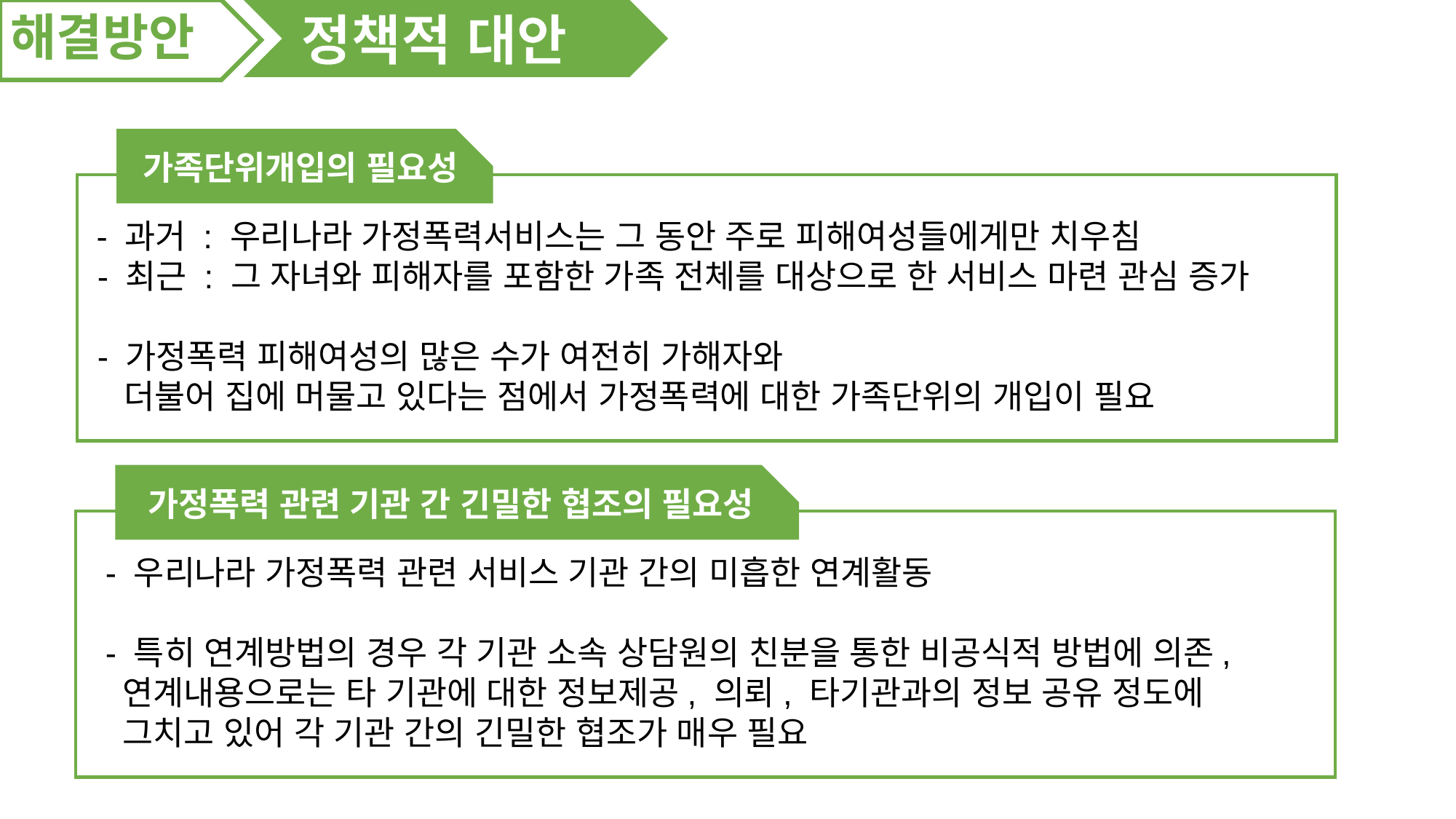

정책적 대안

해결방안

가족단위개입의 필요성

  - 과거 : 우리나라 가정폭력서비스는 그 동안 주로 피해여성들에게만 치우침
 - 최근 : 그 자녀와 피해자를 포함한 가족 전체를 대상으로 한 서비스 마련 관심 증가

 - 가정폭력 피해여성의 많은 수가 여전히 가해자와
   더불어 집에 머물고 있다는 점에서 가정폭력에 대한 가족단위의 개입이 필요

가정폭력 관련 기관 간 긴밀한 협조의 필요성

  - 우리나라 가정폭력 관련 서비스 기관 간의 미흡한 연계활동

  - 특히 연계방법의 경우 각 기관 소속 상담원의 친분을 통한 비공식적 방법에 의존,
   연계내용으로는 타 기관에 대한 정보제공, 의뢰, 타기관과의 정보 공유 정도에
   그치고 있어 각 기관 간의 긴밀한 협조가 매우 필요